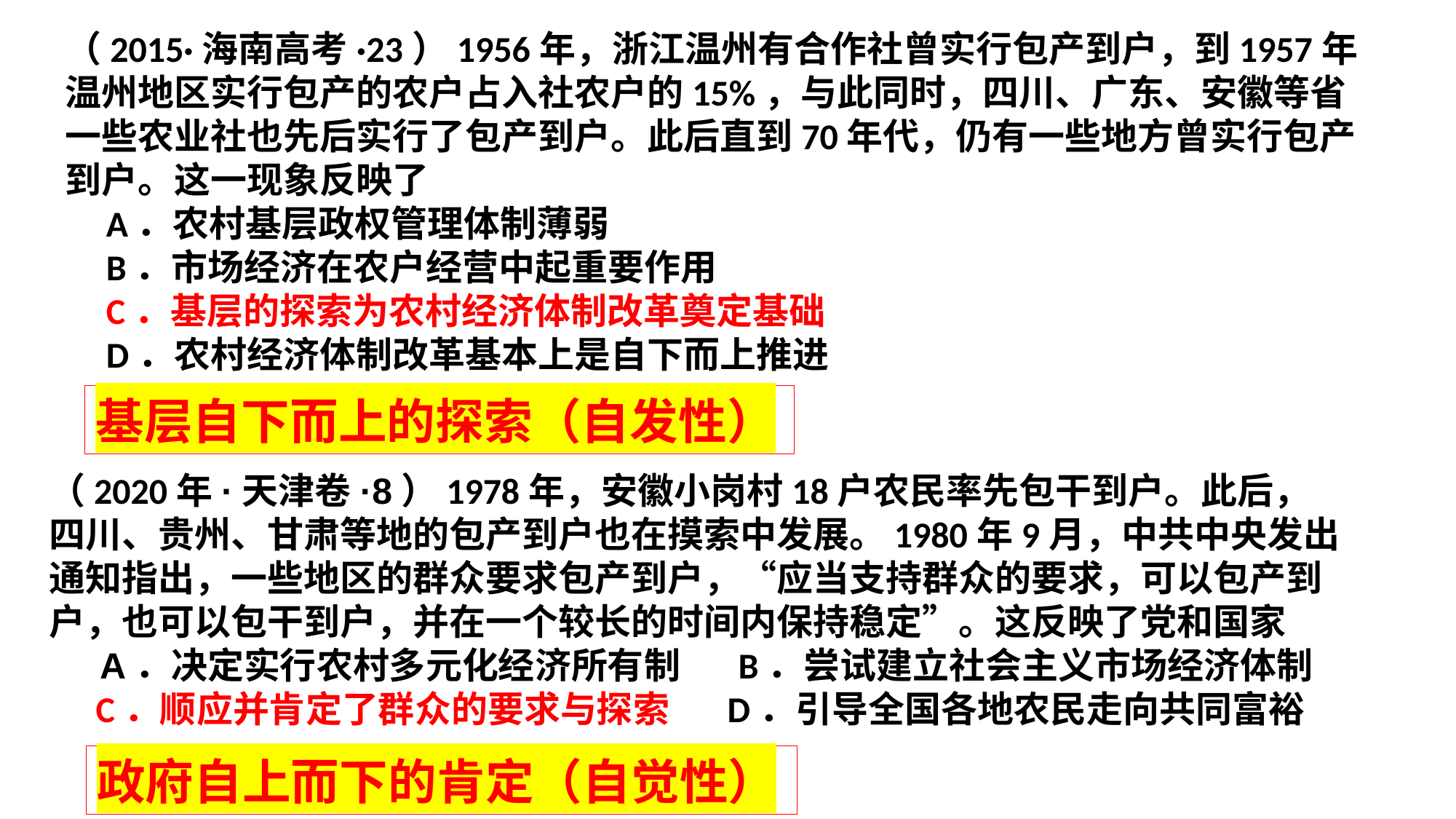

（2015·海南高考·23）1956年，浙江温州有合作社曾实行包产到户，到1957年温州地区实行包产的农户占入社农户的15%，与此同时，四川、广东、安徽等省一些农业社也先后实行了包产到户。此后直到70年代，仍有一些地方曾实行包产到户。这一现象反映了     A．农村基层政权管理体制薄弱     B．市场经济在农户经营中起重要作用
     C．基层的探索为农村经济体制改革奠定基础
     D．农村经济体制改革基本上是自下而上推进
基层自下而上的探索（自发性）
（2020年·天津卷·8）1978年，安徽小岗村18户农民率先包干到户。此后，四川、贵州、甘肃等地的包产到户也在摸索中发展。1980年9月，中共中央发出通知指出，一些地区的群众要求包产到户，“应当支持群众的要求，可以包产到户，也可以包干到户，并在一个较长的时间内保持稳定”。这反映了党和国家     A．决定实行农村多元化经济所有制      B．尝试建立社会主义市场经济体制     C．顺应并肯定了群众的要求与探索      D．引导全国各地农民走向共同富裕
政府自上而下的肯定（自觉性）